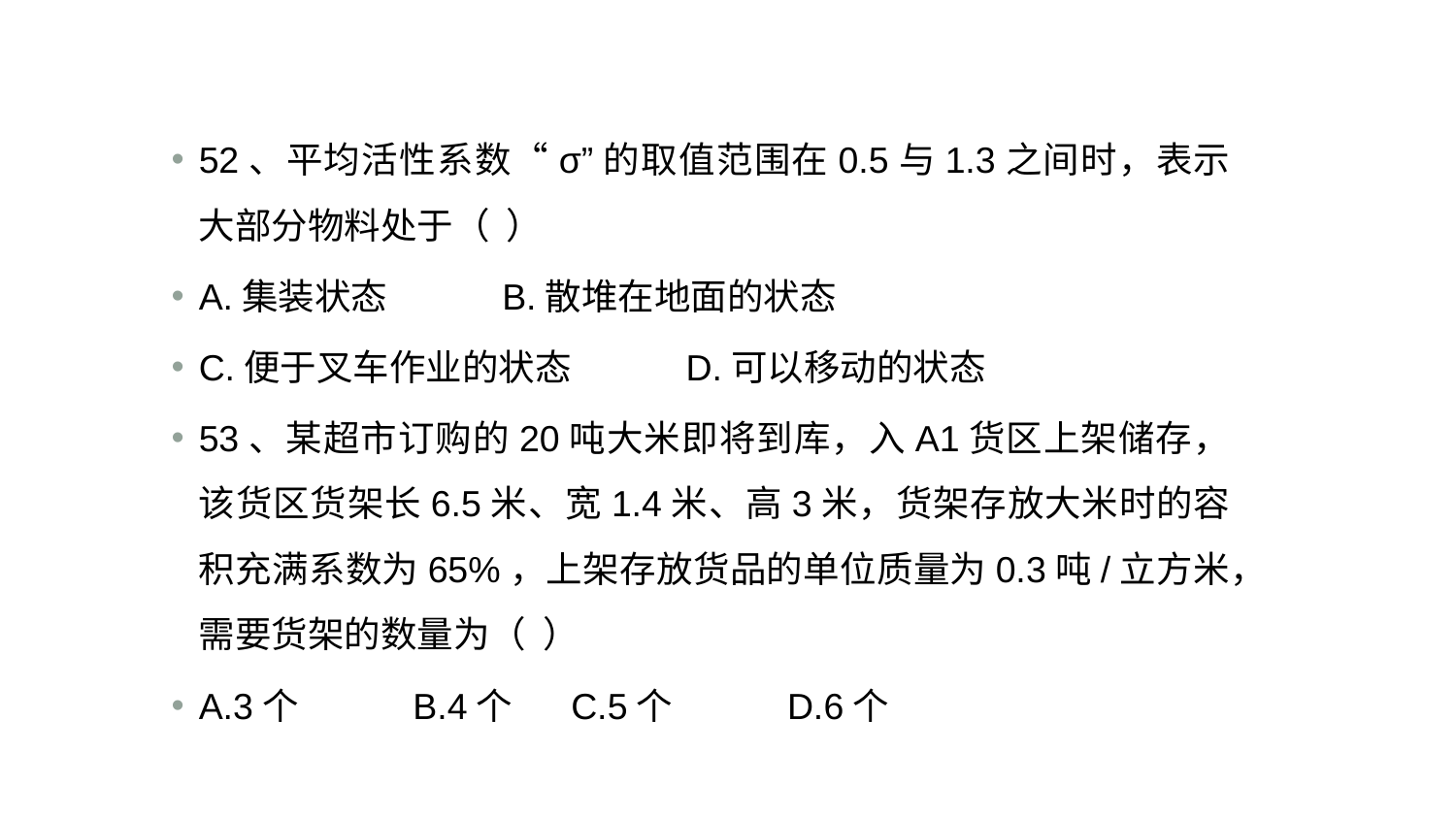

#
52、平均活性系数“σ”的取值范围在0.5与1.3之间时，表示大部分物料处于（  ）
A.集装状态    　　B.散堆在地面的状态
C.便于叉车作业的状态  　　  D.可以移动的状态
53、某超市订购的20吨大米即将到库，入A1货区上架储存，该货区货架长6.5米、宽1.4米、高3米，货架存放大米时的容积充满系数为65%，上架存放货品的单位质量为0.3吨/立方米，需要货架的数量为（  ）
A.3个   　 　B.4个      C.5个  　　  D.6个